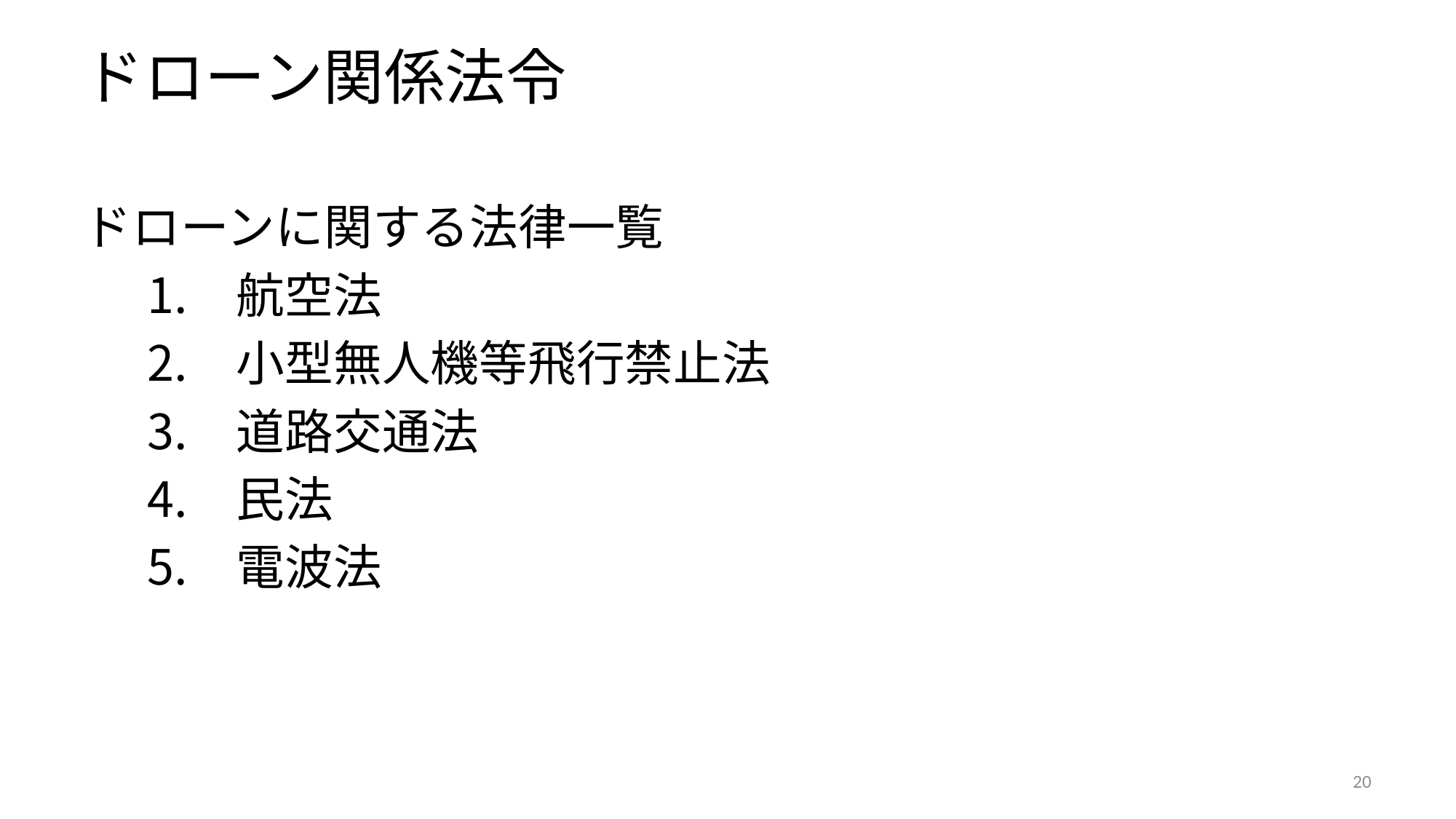

# ドローン関係法令
ドローンに関する法律一覧
　航空法
　小型無人機等飛行禁止法
　道路交通法
　民法
　電波法

20